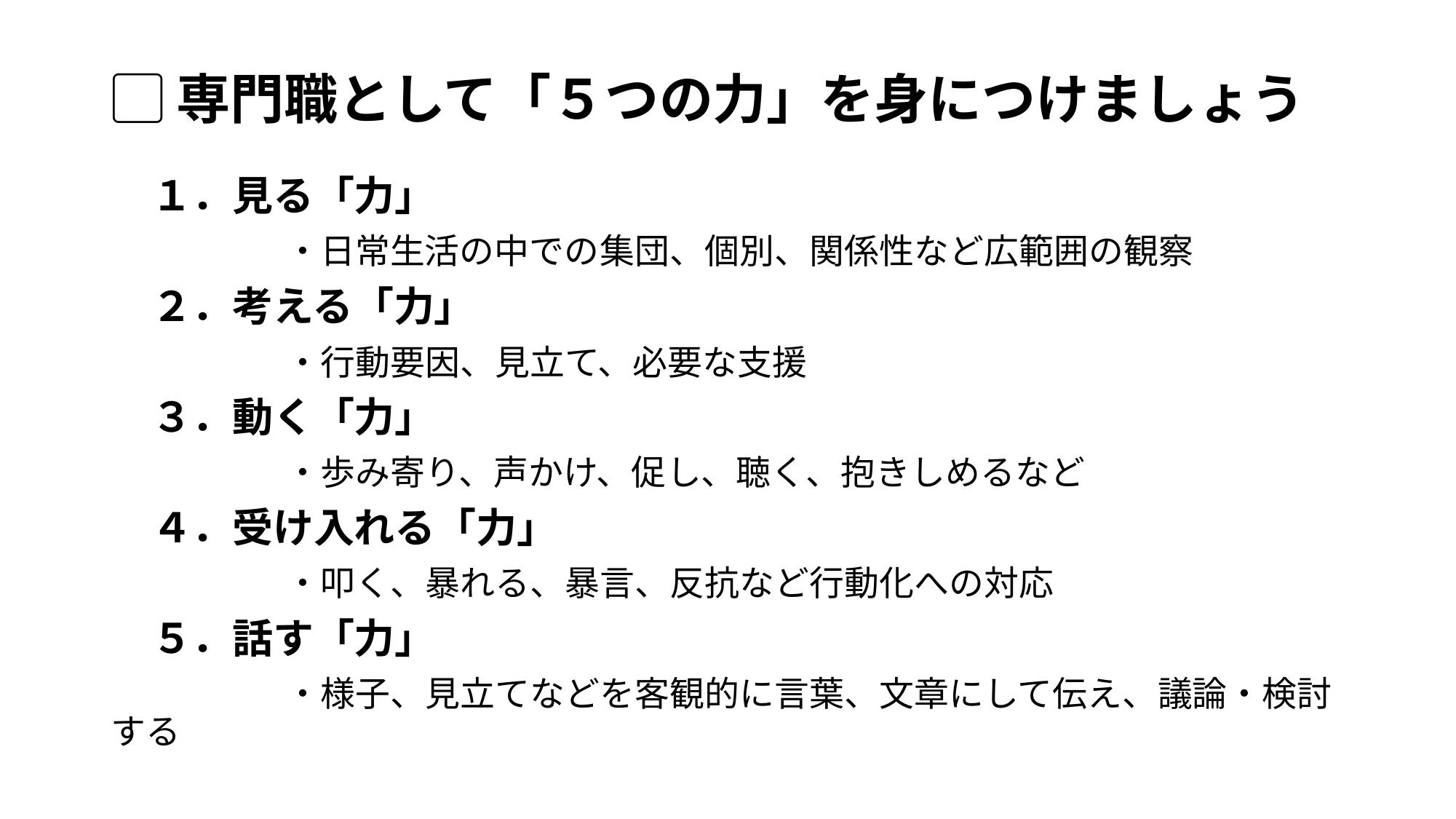

# ▢専門職として「５つの力」を身につけましょう
　１．見る「力」
　　　　　・日常生活の中での集団、個別、関係性など広範囲の観察
　２．考える「力」
　　　　　・行動要因、見立て、必要な支援
　３．動く「力」
　　　　　・歩み寄り、声かけ、促し、聴く、抱きしめるなど
　４．受け入れる「力」
　　　　　・叩く、暴れる、暴言、反抗など行動化への対応
　５．話す「力」
　　　　　・様子、見立てなどを客観的に言葉、文章にして伝え、議論・検討する